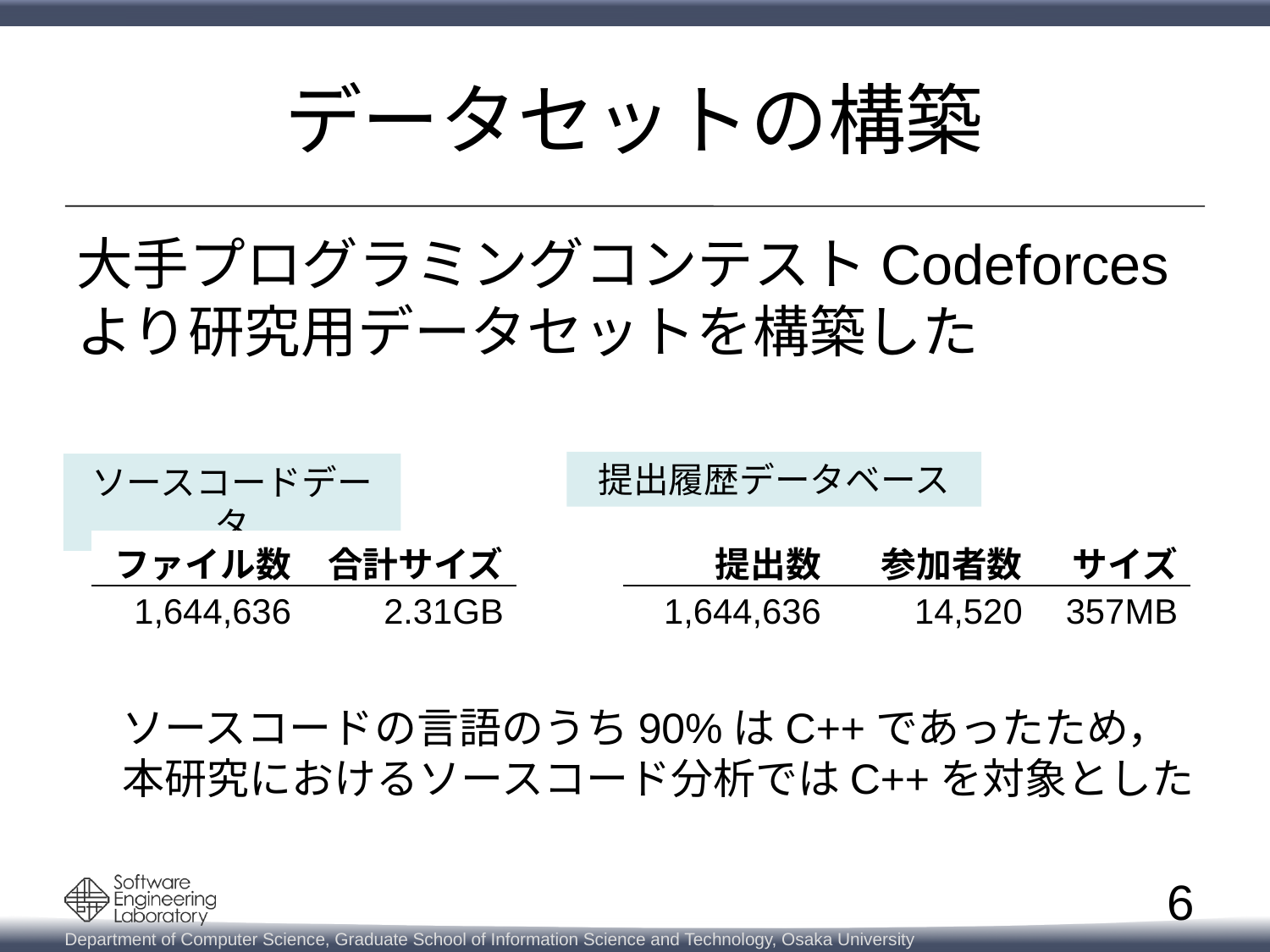

# データセットの構築
大手プログラミングコンテストCodeforcesより研究用データセットを構築した
提出履歴データベース
ソースコードデータ
| ファイル数 | 合計サイズ |
| --- | --- |
| 1,644,636 | 2.31GB |
| 提出数 | 参加者数 | サイズ |
| --- | --- | --- |
| 1,644,636 | 14,520 | 357MB |
ソースコードの言語のうち90%はC++であったため，
本研究におけるソースコード分析ではC++を対象とした
6